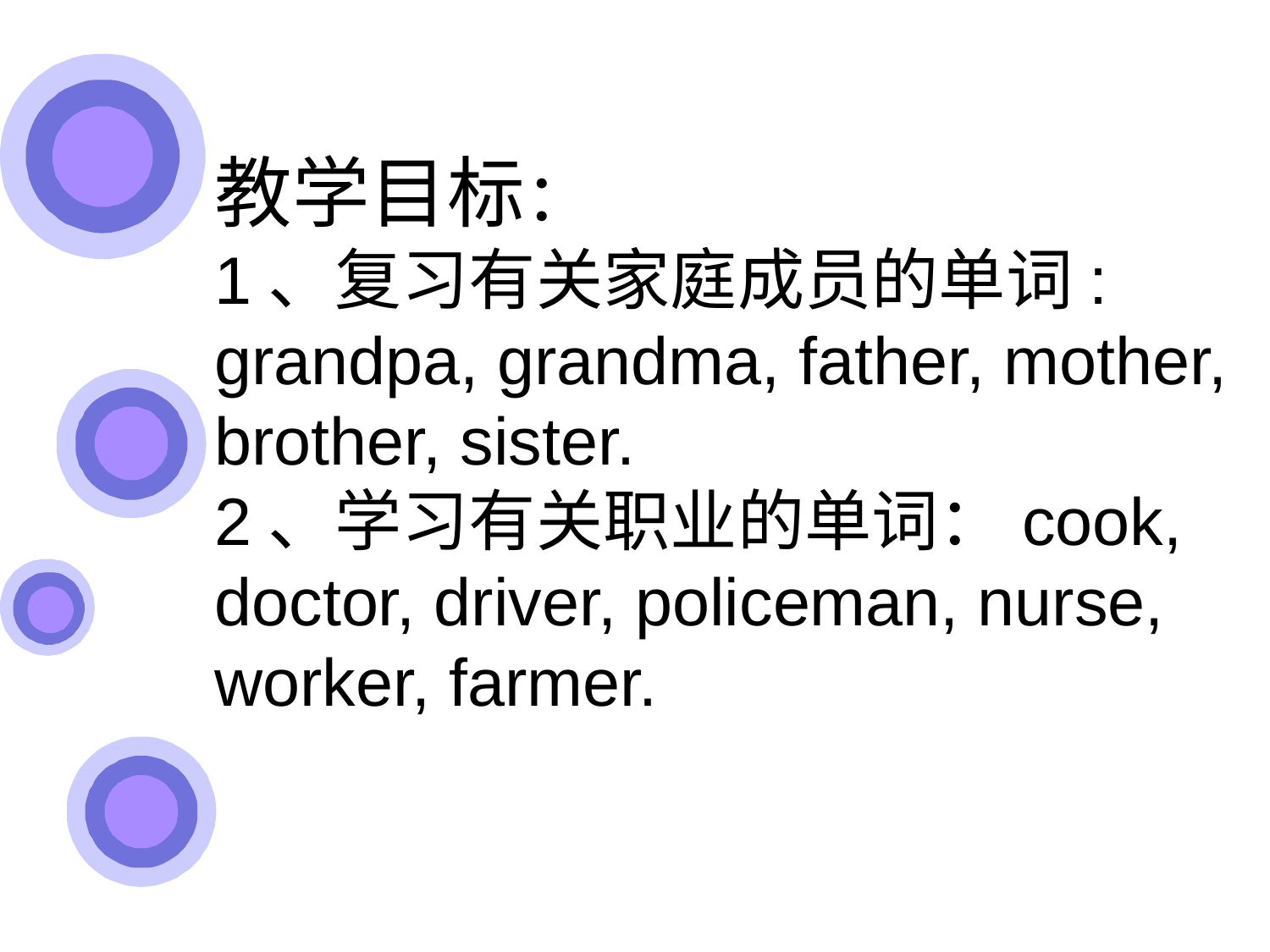

教学目标：
1、复习有关家庭成员的单词:
grandpa, grandma, father, mother, brother, sister.
2、学习有关职业的单词：cook, doctor, driver, policeman, nurse, worker, farmer.